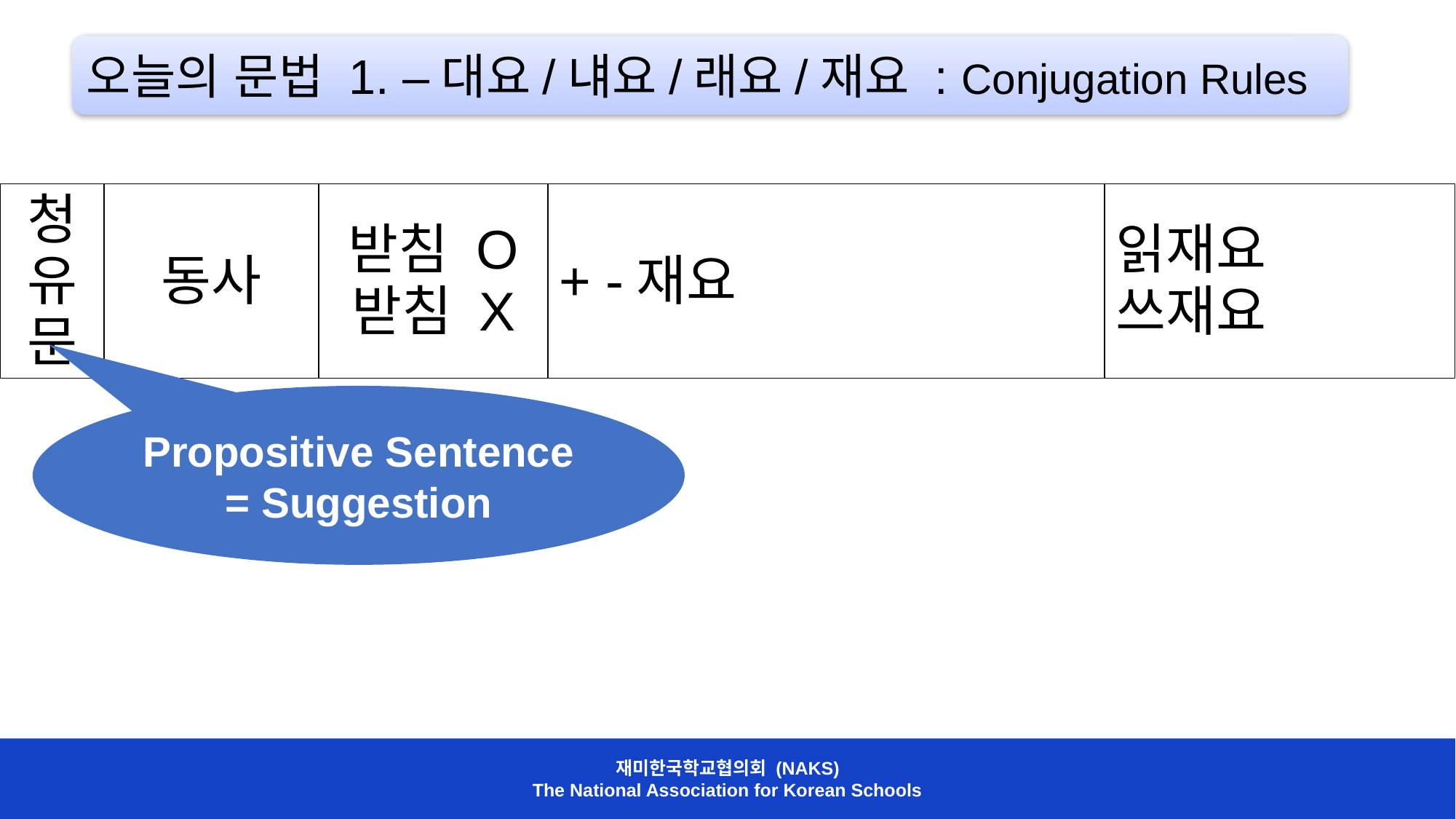

오늘의 문법 1. –대요/냬요/래요/재요 : Conjugation Rules
| 청유문 | 동사 | 받침 O 받침 X | + -재요 | 읽재요 쓰재요 |
| --- | --- | --- | --- | --- |
Propositive Sentence = Suggestion
재미한국학교협의회 (NAKS)
The National Association for Korean Schools